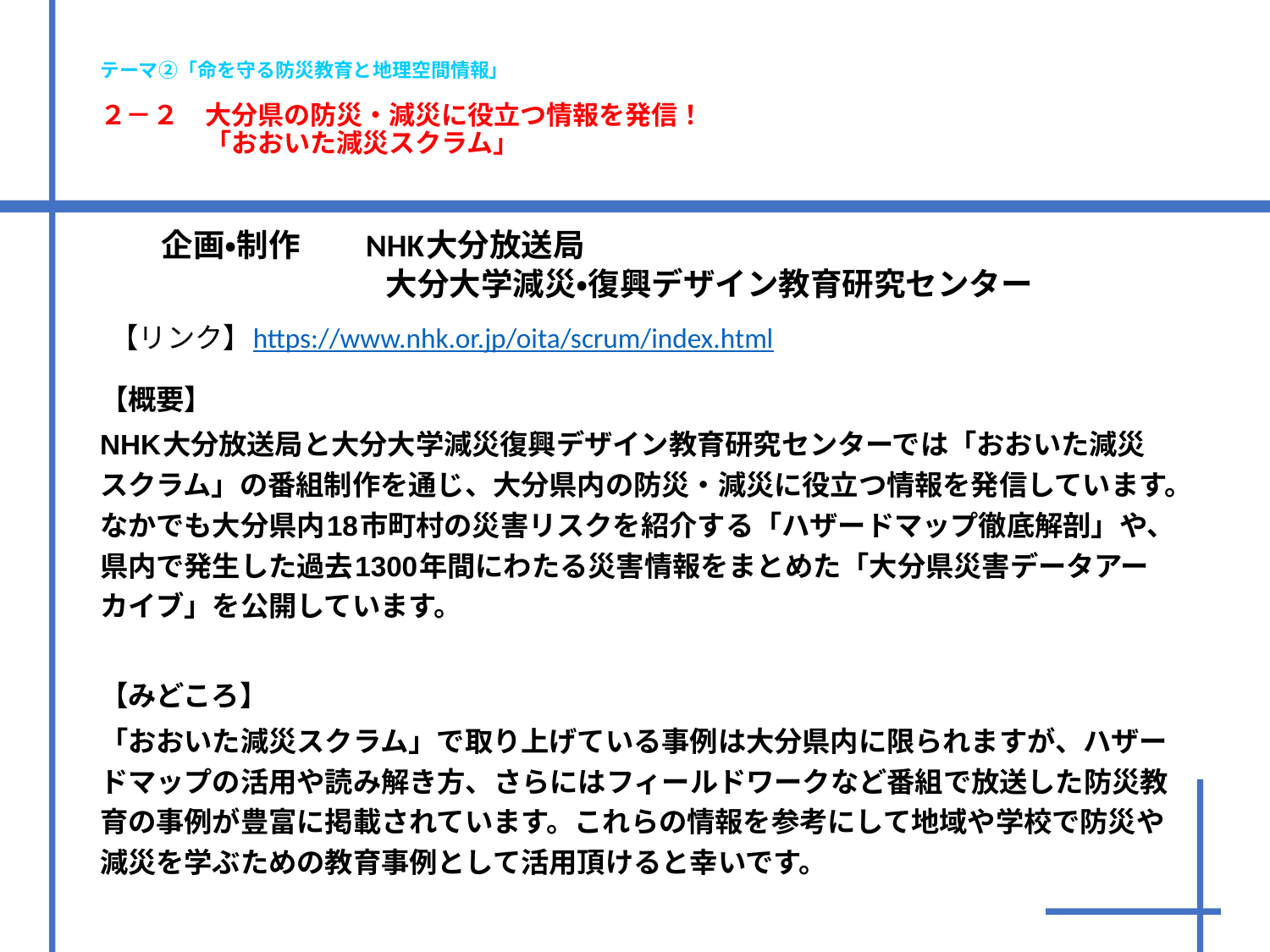

# テーマ②「命を守る防災教育と地理空間情報」 ２－２　大分県の防災・減災に役立つ情報を発信！ 　　　　「おおいた減災スクラム」
　　　　　企画・制作　　NHK大分放送局
　　　　　　　　　大分大学減災・復興デザイン教育研究センター

　【リンク】https://www.nhk.or.jp/oita/scrum/index.html

【概要】
NHK大分放送局と大分大学減災復興デザイン教育研究センターでは「おおいた減災スクラム」の番組制作を通じ、大分県内の防災・減災に役立つ情報を発信しています。なかでも大分県内18市町村の災害リスクを紹介する「ハザードマップ徹底解剖」や、県内で発生した過去1300年間にわたる災害情報をまとめた「大分県災害データアーカイブ」を公開しています。

【みどころ】
「おおいた減災スクラム」で取り上げている事例は大分県内に限られますが、ハザードマップの活用や読み解き方、さらにはフィールドワークなど番組で放送した防災教育の事例が豊富に掲載されています。これらの情報を参考にして地域や学校で防災や減災を学ぶための教育事例として活用頂けると幸いです。